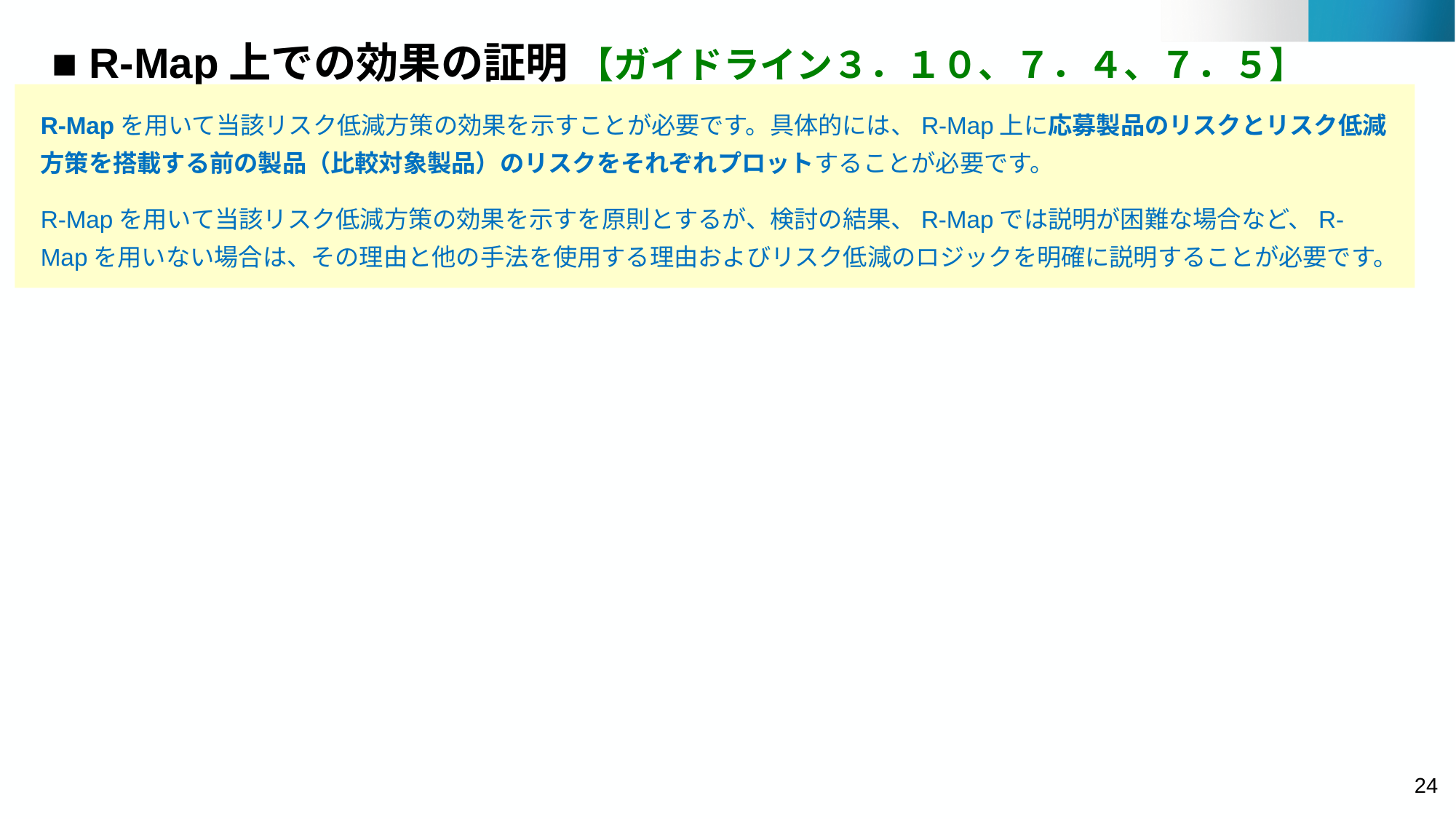

■ R-Map上での効果の証明 【ガイドライン３．１０、７．４、７．５】
R-Mapを用いて当該リスク低減方策の効果を示すことが必要です。具体的には、R-Map上に応募製品のリスクとリスク低減方策を搭載する前の製品（比較対象製品）のリスクをそれぞれプロットすることが必要です。
R-Mapを用いて当該リスク低減方策の効果を示すを原則とするが、検討の結果、R-Mapでは説明が困難な場合など、R-Mapを用いない場合は、その理由と他の手法を使用する理由およびリスク低減のロジックを明確に説明することが必要です。

24